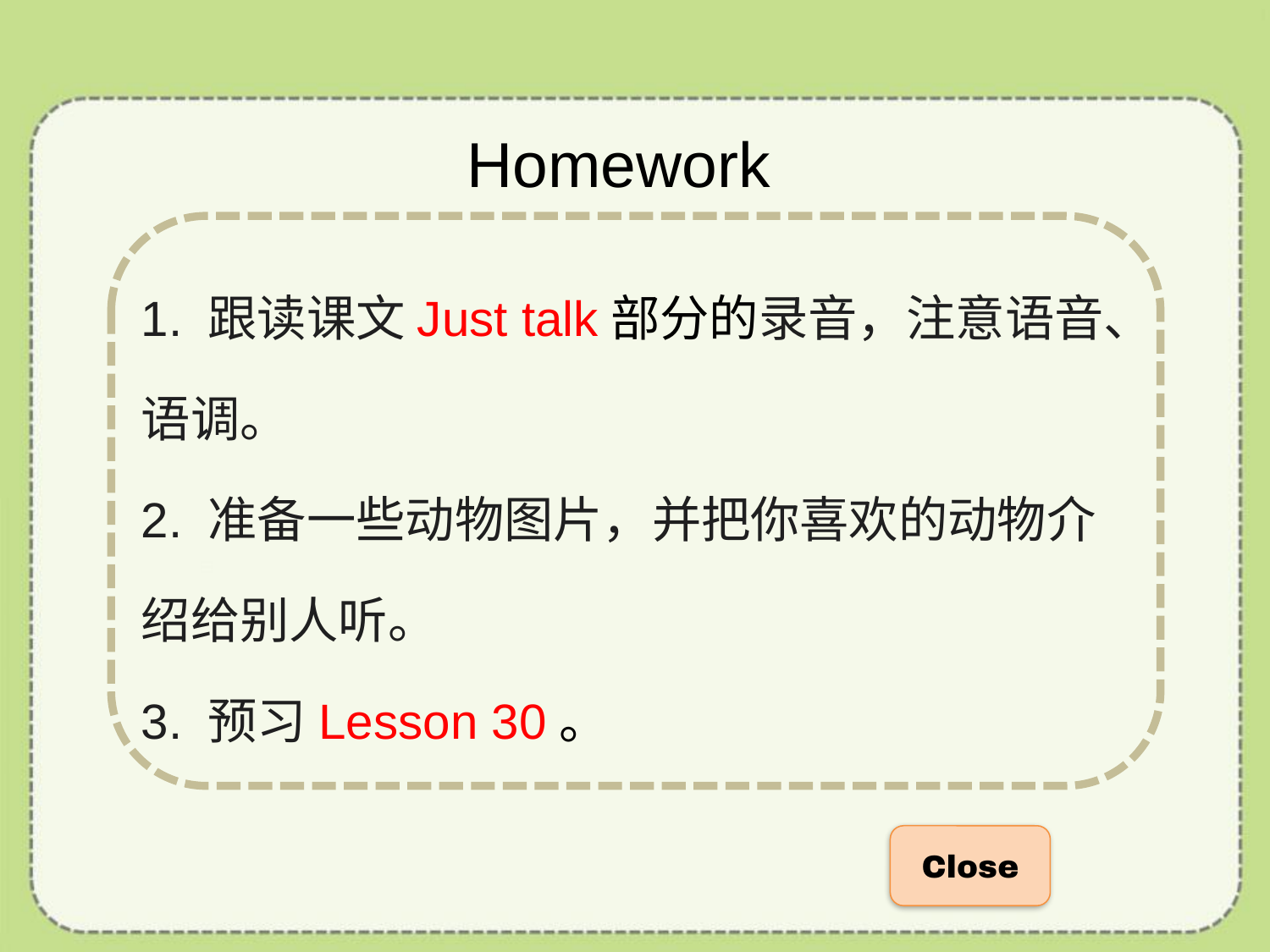

Homework

1. 跟读课文Just talk部分的录音，注意语音、语调。
2. 准备一些动物图片，并把你喜欢的动物介绍给别人听。
3. 预习Lesson 30。
Close